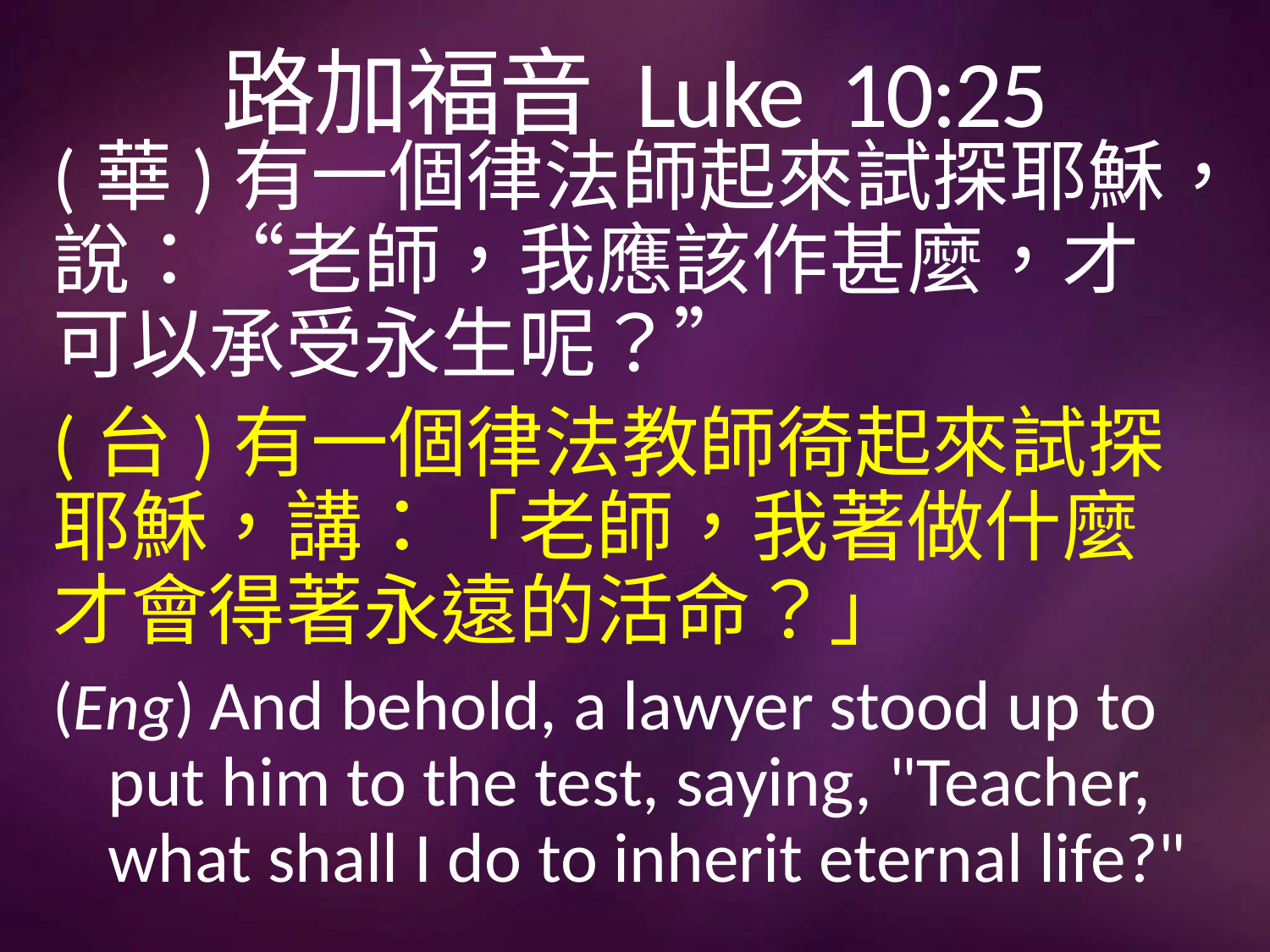

# 路加福音 Luke  10:25
(華)有一個律法師起來試探耶穌，說：“老師，我應該作甚麼，才可以承受永生呢？”
(台)有一個律法教師徛起來試探耶穌，講：「老師，我著做什麼才會得著永遠的活命？」
(Eng) And behold, a lawyer stood up to put him to the test, saying, "Teacher, what shall I do to inherit eternal life?"